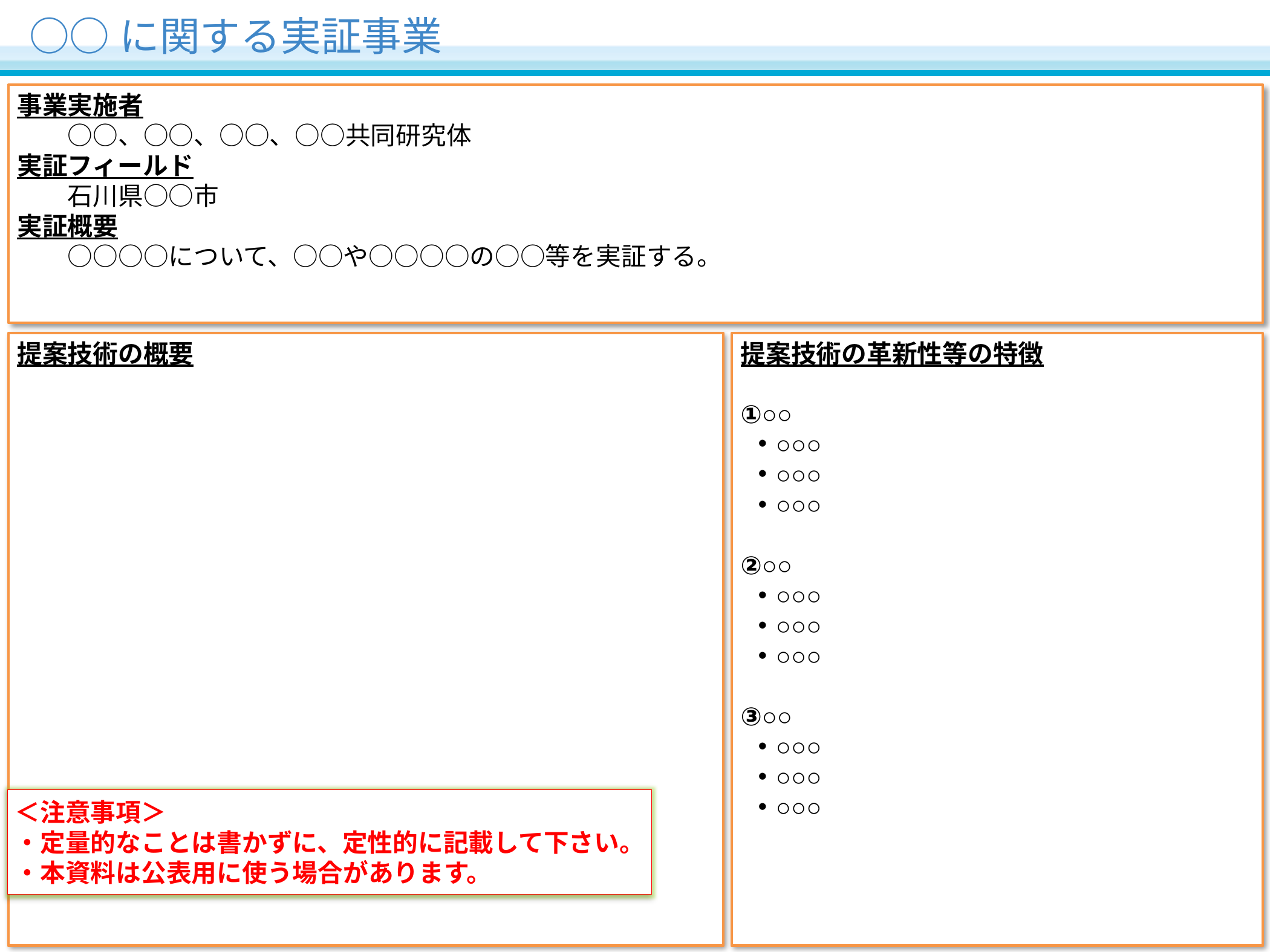

実規模実証用
○○に関する実証事業
事業実施者
　　○○、○○、○○、○○共同研究体
実証フィールド
　　石川県○○市
実証概要
　　○○○○について、○○や○○○○の○○等を実証する。

提案技術の概要
提案技術の革新性等の特徴

①○○
○○○
○○○
○○○

②○○
○○○
○○○
○○○

③○○
○○○
○○○
○○○

＜注意事項＞
・定量的なことは書かずに、定性的に記載して下さい。
・本資料は公表用に使う場合があります。